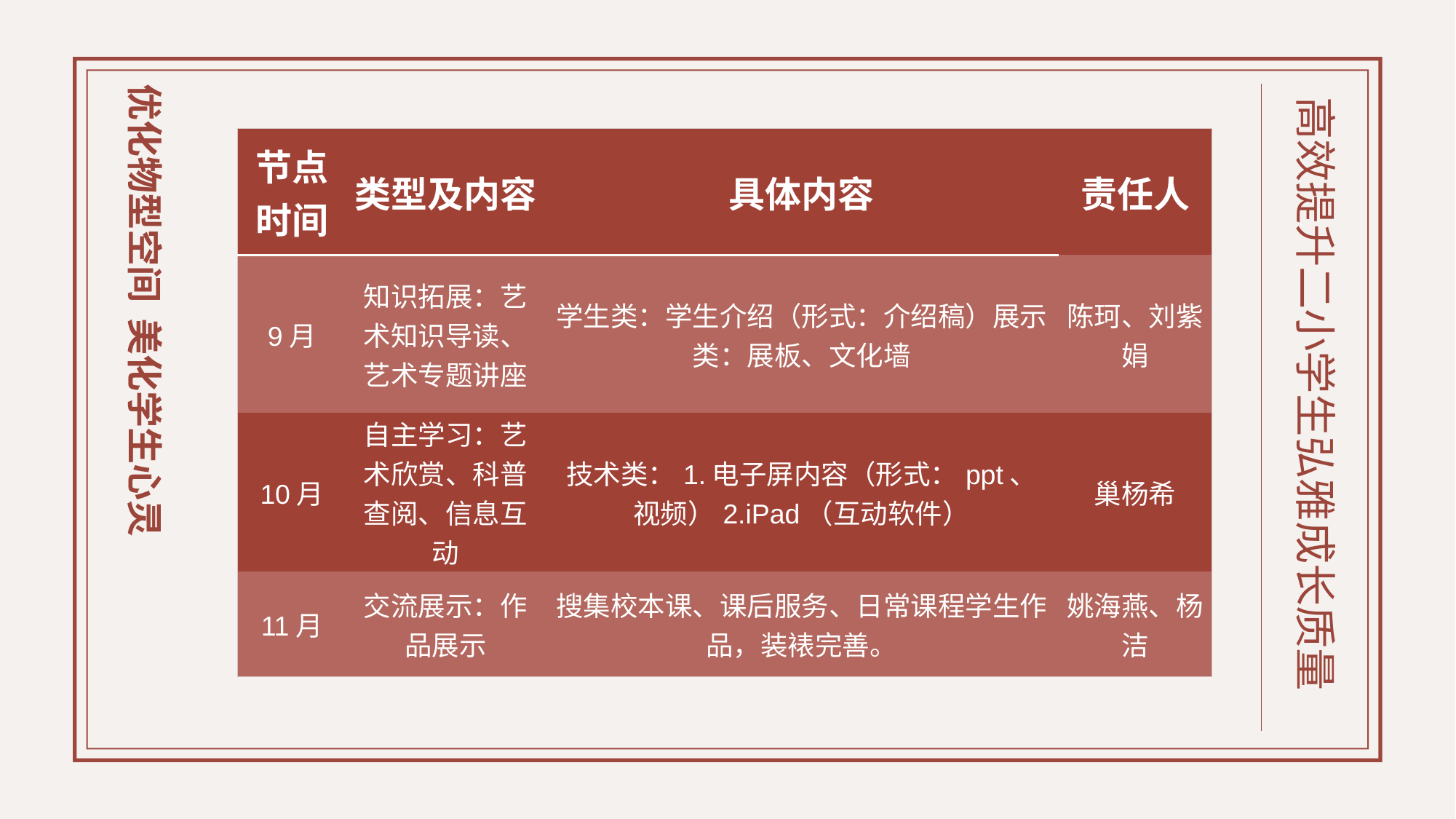

优化物型空间  美化学生心灵
高效提升二小学生弘雅成长质量
| 节点时间 | 类型及内容 | 具体内容 | 责任人 |
| --- | --- | --- | --- |
| 9月 | 知识拓展：艺术知识导读、艺术专题讲座 | 学生类：学生介绍（形式：介绍稿）展示类：展板、文化墙 | 陈珂、刘紫娟 |
| 10月 | 自主学习：艺术欣赏、科普查阅、信息互动 | 技术类：1.电子屏内容（形式：ppt、视频）2.iPad（互动软件） | 巢杨希 |
| 11月 | 交流展示：作品展示 | 搜集校本课、课后服务、日常课程学生作品，装裱完善。 | 姚海燕、杨洁 |